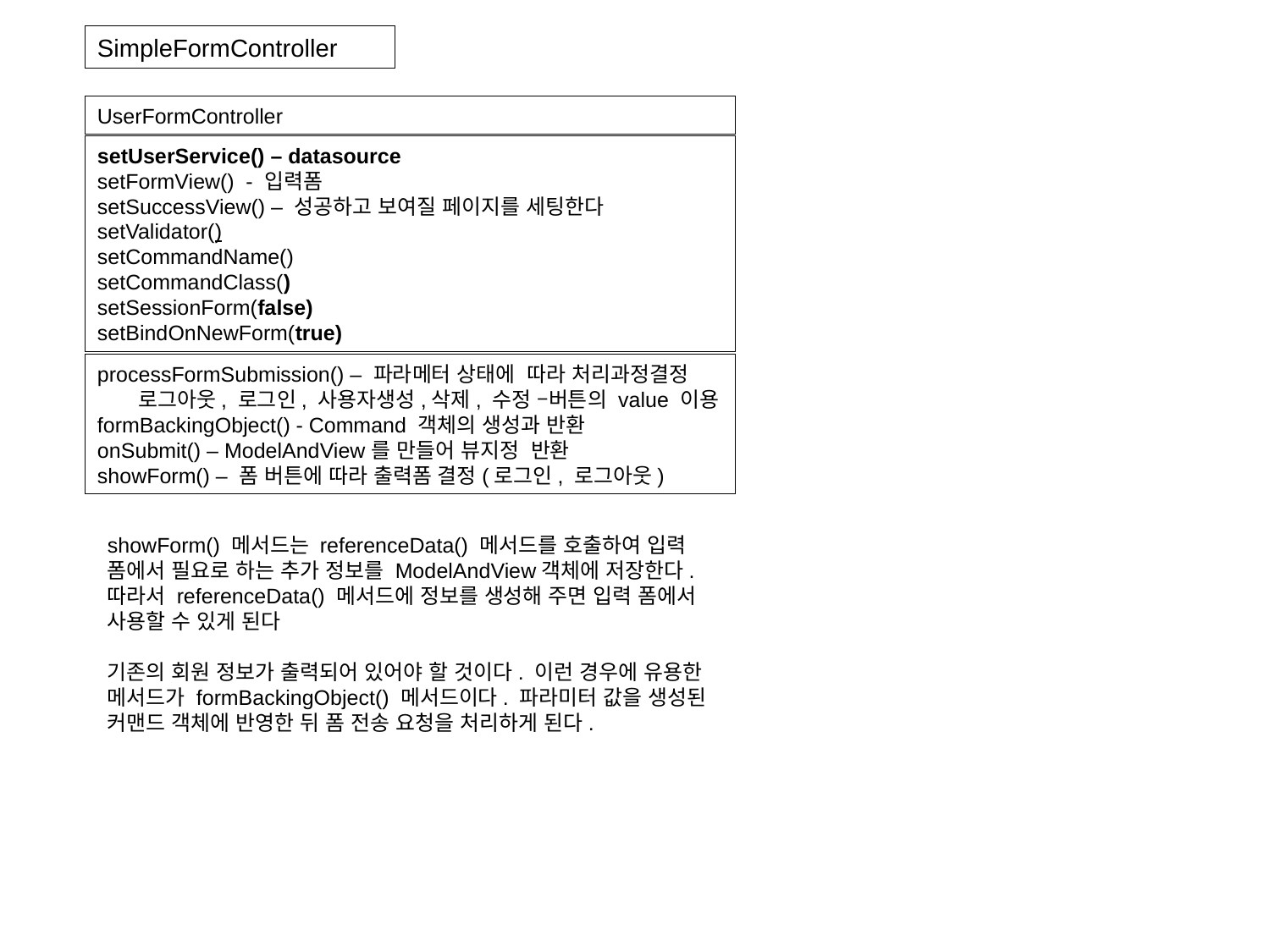

SimpleFormController
UserFormController
setUserService() – datasource
setFormView()  - 입력폼
setSuccessView() – 성공하고 보여질 페이지를 세팅한다
setValidator()
setCommandName()
setCommandClass()
setSessionForm(false)
setBindOnNewForm(true)
processFormSubmission() – 파라메터 상태에  따라 처리과정결정
      로그아웃, 로그인, 사용자생성,삭제, 수정 –버튼의 value 이용
formBackingObject() - Command 객체의 생성과 반환
onSubmit() – ModelAndView를 만들어 뷰지정  반환
showForm() – 폼 버튼에 따라 출력폼 결정(로그인, 로그아웃)
showForm() 메서드는 referenceData() 메서드를 호출하여 입력 폼에서 필요로 하는 추가 정보를 ModelAndView객체에 저장한다. 따라서 referenceData() 메서드에 정보를 생성해 주면 입력 폼에서 사용할 수 있게 된다

기존의 회원 정보가 출력되어 있어야 할 것이다. 이런 경우에 유용한 메서드가 formBackingObject() 메서드이다. 파라미터 값을 생성된 커맨드 객체에 반영한 뒤 폼 전송 요청을 처리하게 된다.